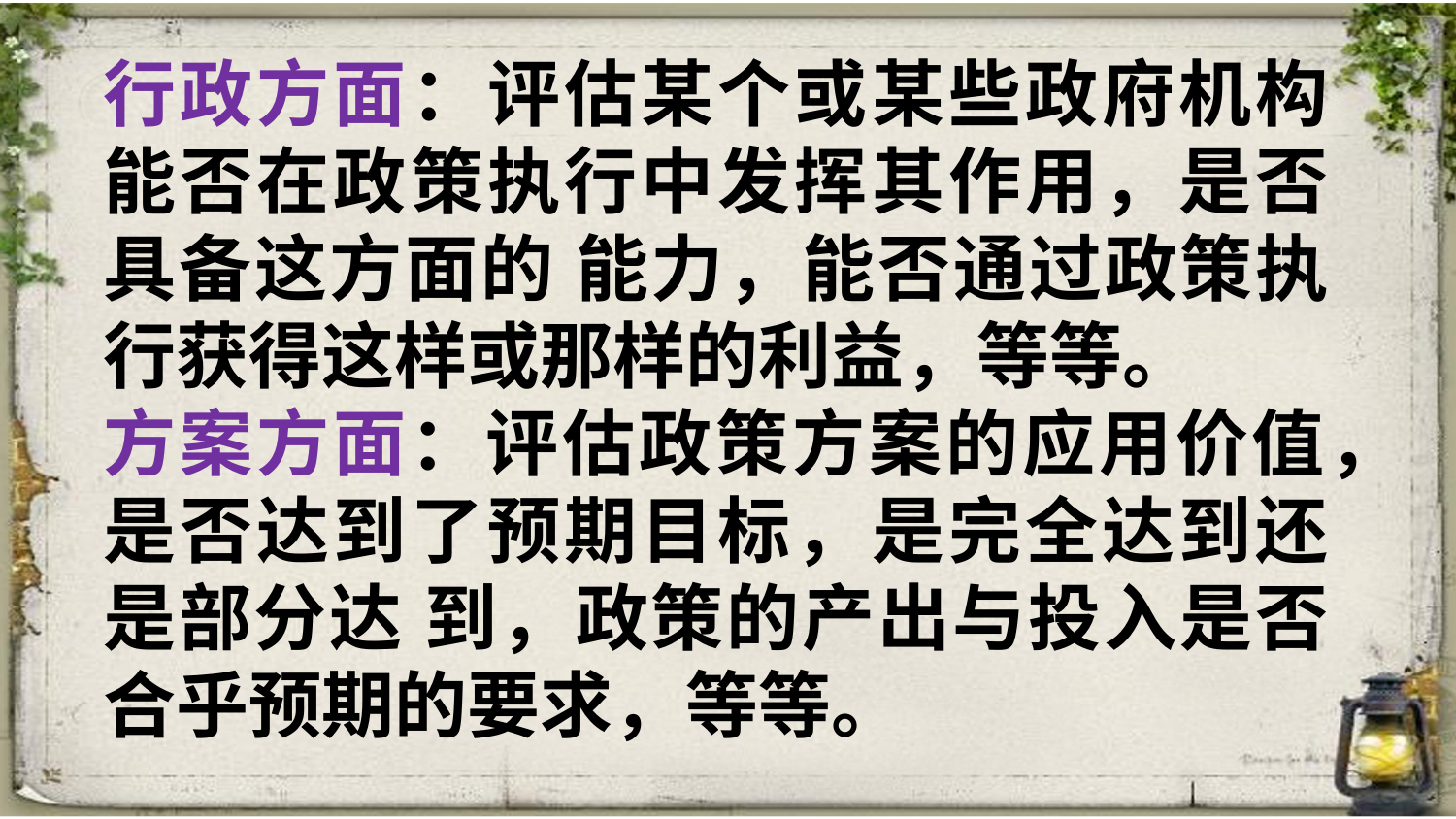

行政方面：评估某个或某些政府机构能否在政策执行中发挥其作用，是否具备这方面的 能力，能否通过政策执行获得这样或那样的利益，等等。
方案方面：评估政策方案的应用价值，是否达到了预期目标，是完全达到还是部分达 到，政策的产出与投入是否合乎预期的要求，等等。